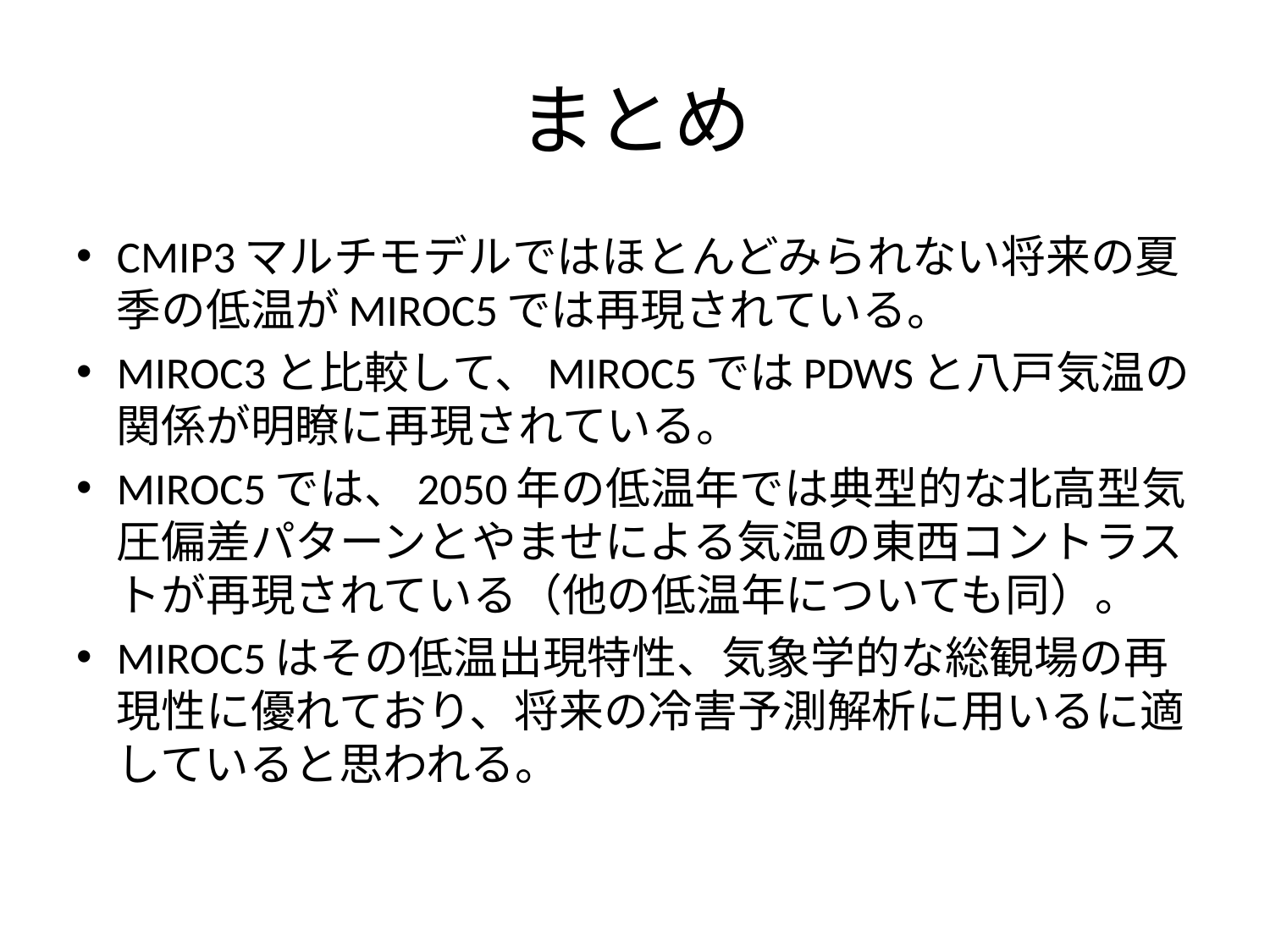

# まとめ
CMIP3マルチモデルではほとんどみられない将来の夏季の低温がMIROC5では再現されている。
MIROC3と比較して、MIROC5ではPDWSと八戸気温の関係が明瞭に再現されている。
MIROC5では、2050年の低温年では典型的な北高型気圧偏差パターンとやませによる気温の東西コントラストが再現されている（他の低温年についても同）。
MIROC5はその低温出現特性、気象学的な総観場の再現性に優れており、将来の冷害予測解析に用いるに適していると思われる。